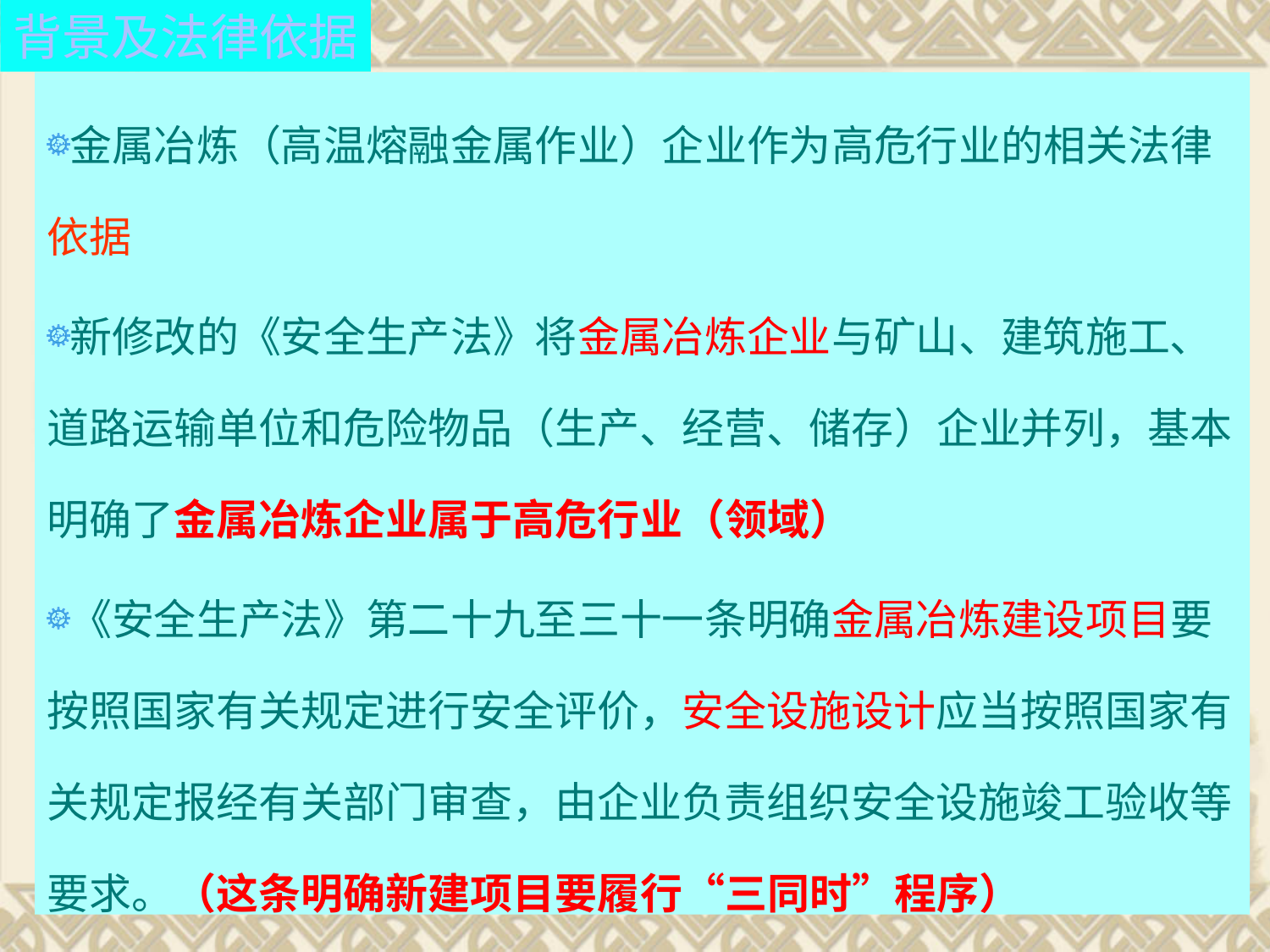

背景及法律依据
金属冶炼（高温熔融金属作业）企业作为高危行业的相关法律依据
新修改的《安全生产法》将金属冶炼企业与矿山、建筑施工、道路运输单位和危险物品（生产、经营、储存）企业并列，基本明确了金属冶炼企业属于高危行业（领域）
《安全生产法》第二十九至三十一条明确金属冶炼建设项目要按照国家有关规定进行安全评价，安全设施设计应当按照国家有关规定报经有关部门审查，由企业负责组织安全设施竣工验收等要求。（这条明确新建项目要履行“三同时”程序）